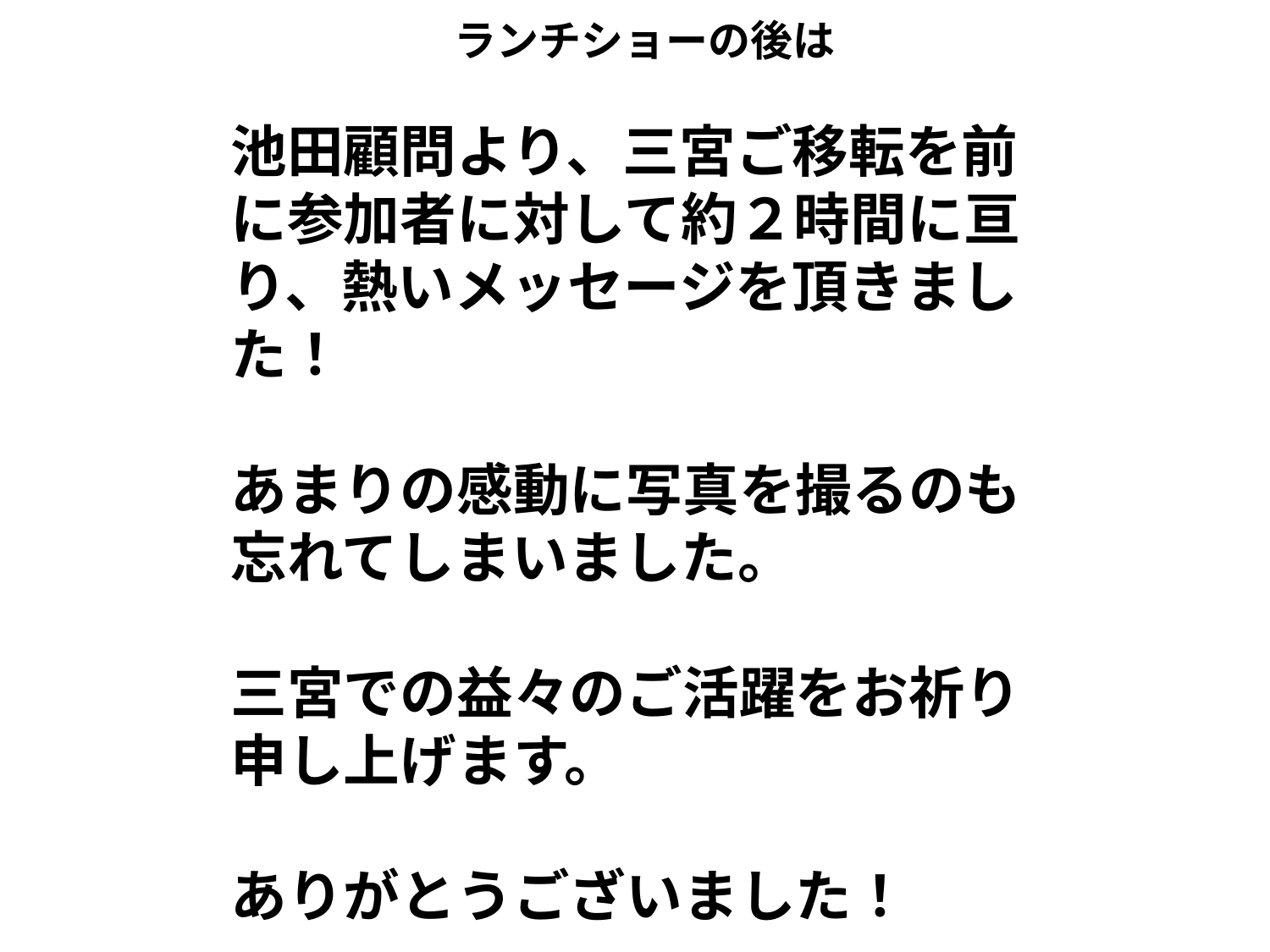

ランチショーの後は

池田顧問より、三宮ご移転を前に参加者に対して約２時間に亘り、熱いメッセージを頂きました！

あまりの感動に写真を撮るのも忘れてしまいました。

三宮での益々のご活躍をお祈り申し上げます。

ありがとうございました！